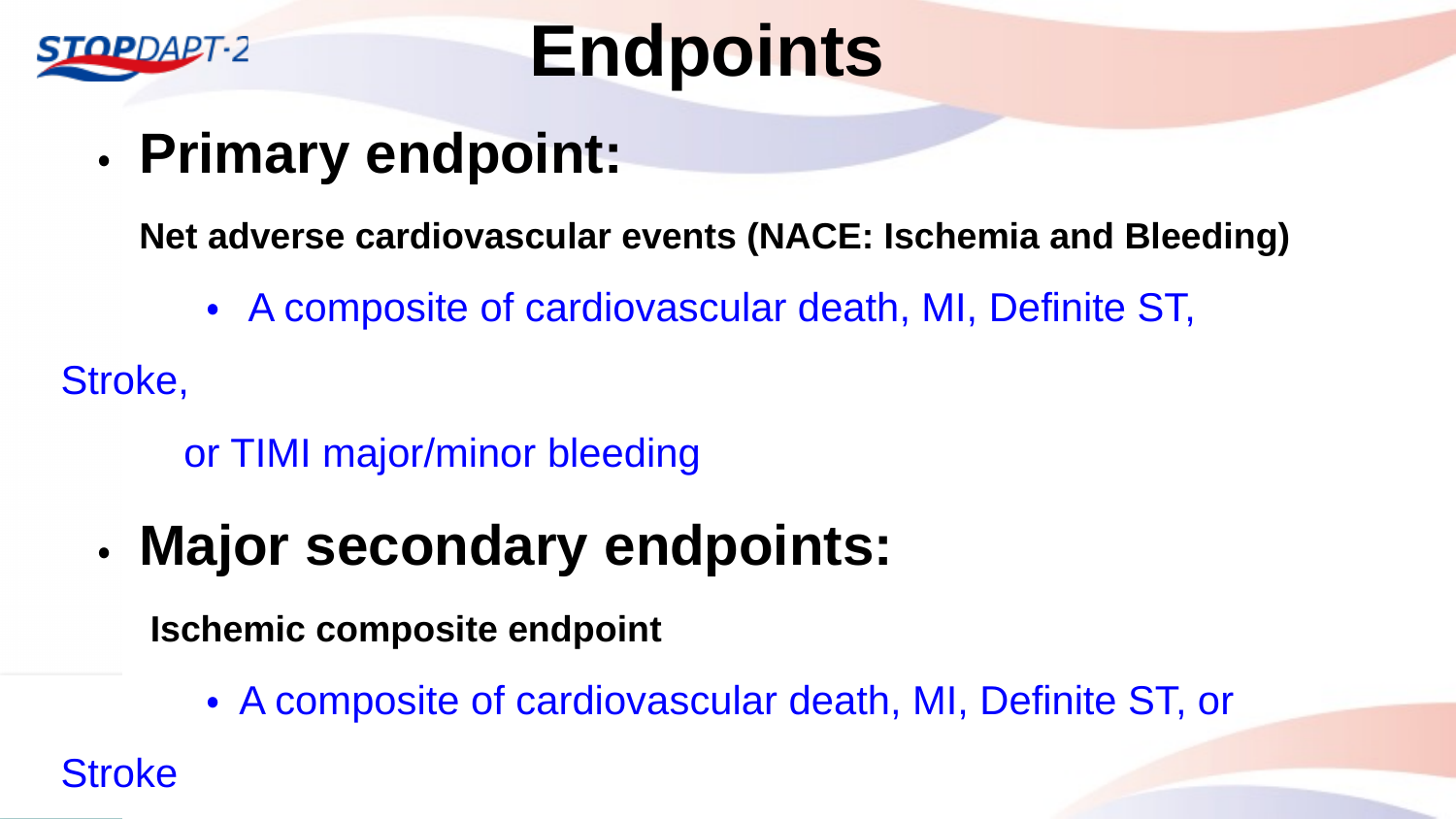

# Endpoints
   ・  Primary endpoint:
       Net adverse cardiovascular events (NACE: Ischemia and Bleeding)
	・  A composite of cardiovascular death, MI, Definite ST, Stroke,
           or TIMI major/minor bleeding
   ・  Major secondary endpoints:
        Ischemic composite endpoint
	・ A composite of cardiovascular death, MI, Definite ST, or Stroke
            Bleeding endpoint
	・ TIMI major/minor bleeding